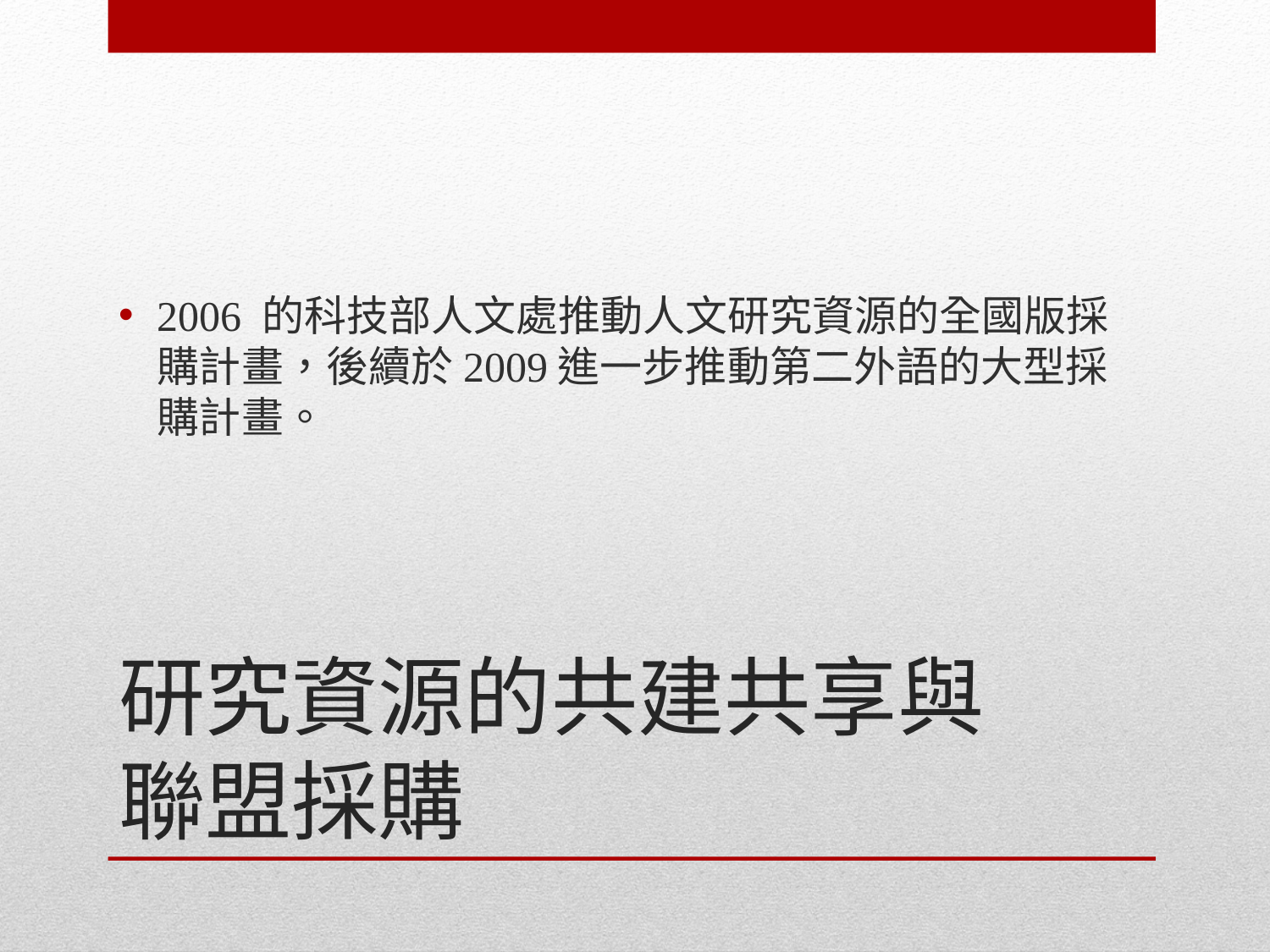

2006 的科技部人文處推動人文研究資源的全國版採購計畫，後續於2009進一步推動第二外語的大型採購計畫。
# 研究資源的共建共享與聯盟採購